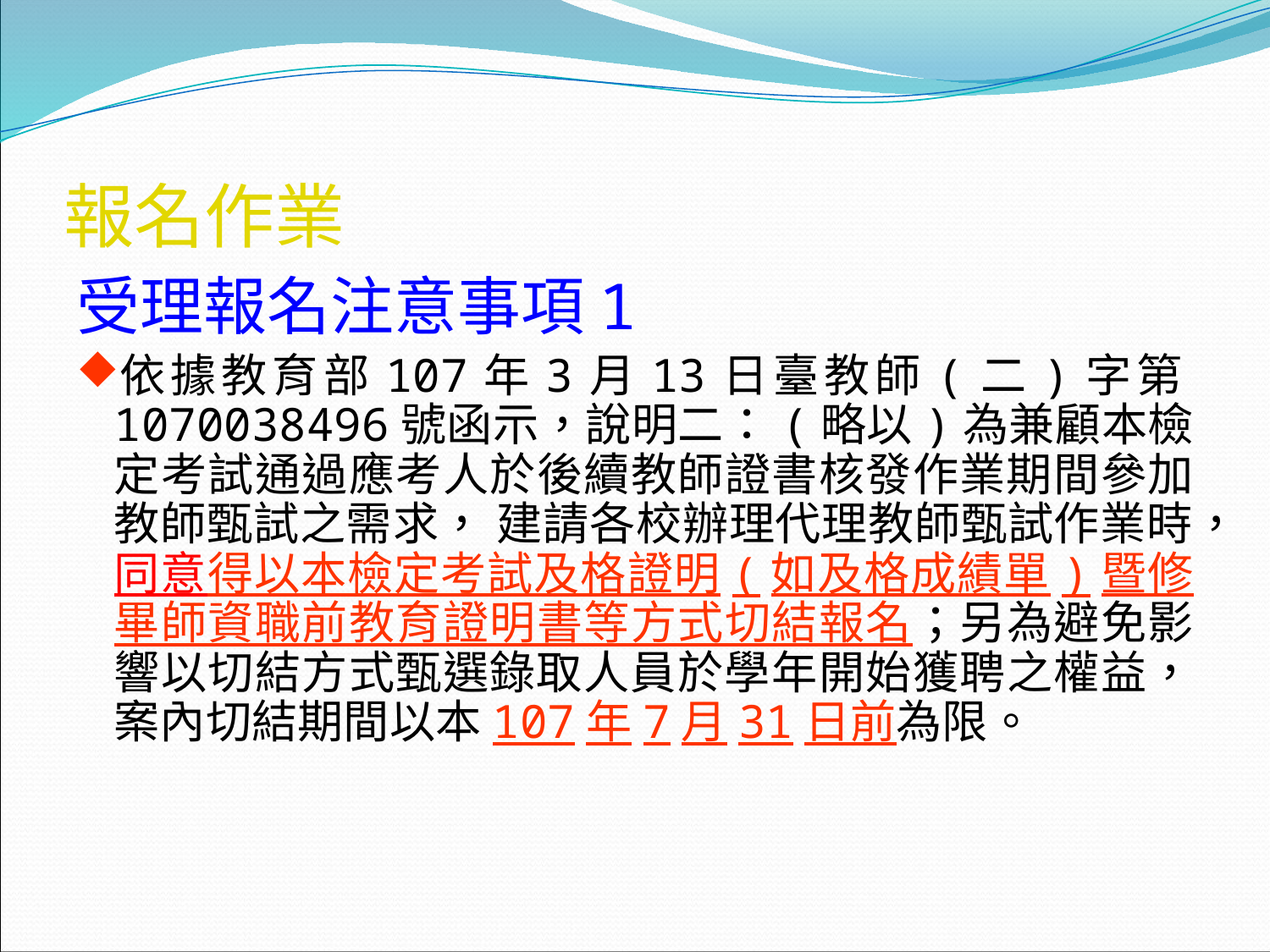

# 報名作業
受理報名注意事項1
依據教育部107年3月13日臺教師(二)字第1070038496號函示，說明二：(略以)為兼顧本檢定考試通過應考人於後續教師證書核發作業期間參加教師甄試之需求， 建請各校辦理代理教師甄試作業時，同意得以本檢定考試及格證明(如及格成績單)暨修畢師資職前教育證明書等方式切結報名；另為避免影響以切結方式甄選錄取人員於學年開始獲聘之權益，案內切結期間以本107年7月31日前為限。